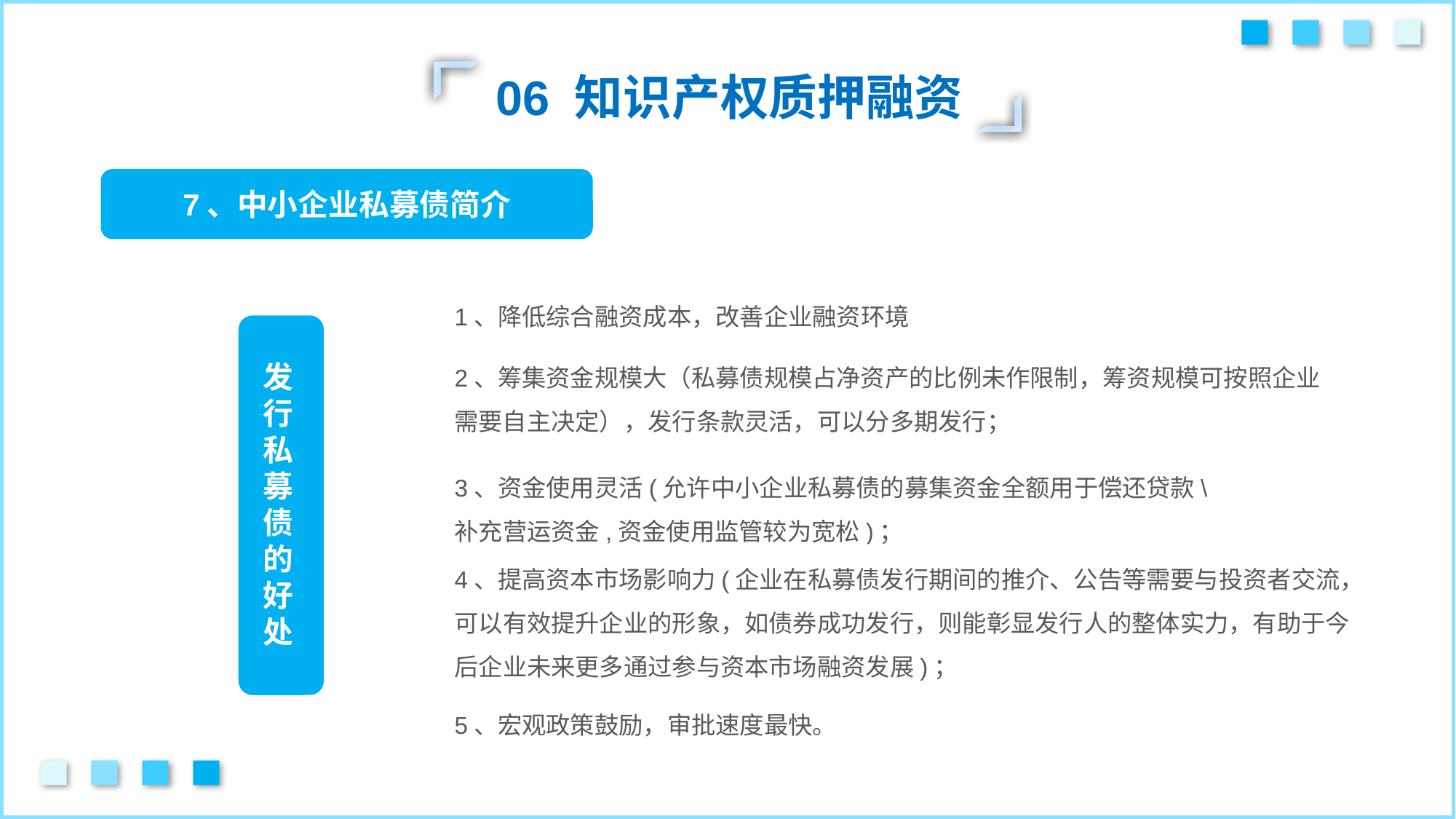

06 知识产权质押融资

7、中小企业私募债简介
1、降低综合融资成本，改善企业融资环境

发
行
私
募
债
的
好
处
2、筹集资金规模大（私募债规模占净资产的比例未作限制，筹资规模可按照企业需要自主决定），发行条款灵活，可以分多期发行；
3、资金使用灵活(允许中小企业私募债的募集资金全额用于偿还贷款\补充营运资金,资金使用监管较为宽松)；
4、提高资本市场影响力(企业在私募债发行期间的推介、公告等需要与投资者交流，可以有效提升企业的形象，如债券成功发行，则能彰显发行人的整体实力，有助于今后企业未来更多通过参与资本市场融资发展)；
5、宏观政策鼓励，审批速度最快。